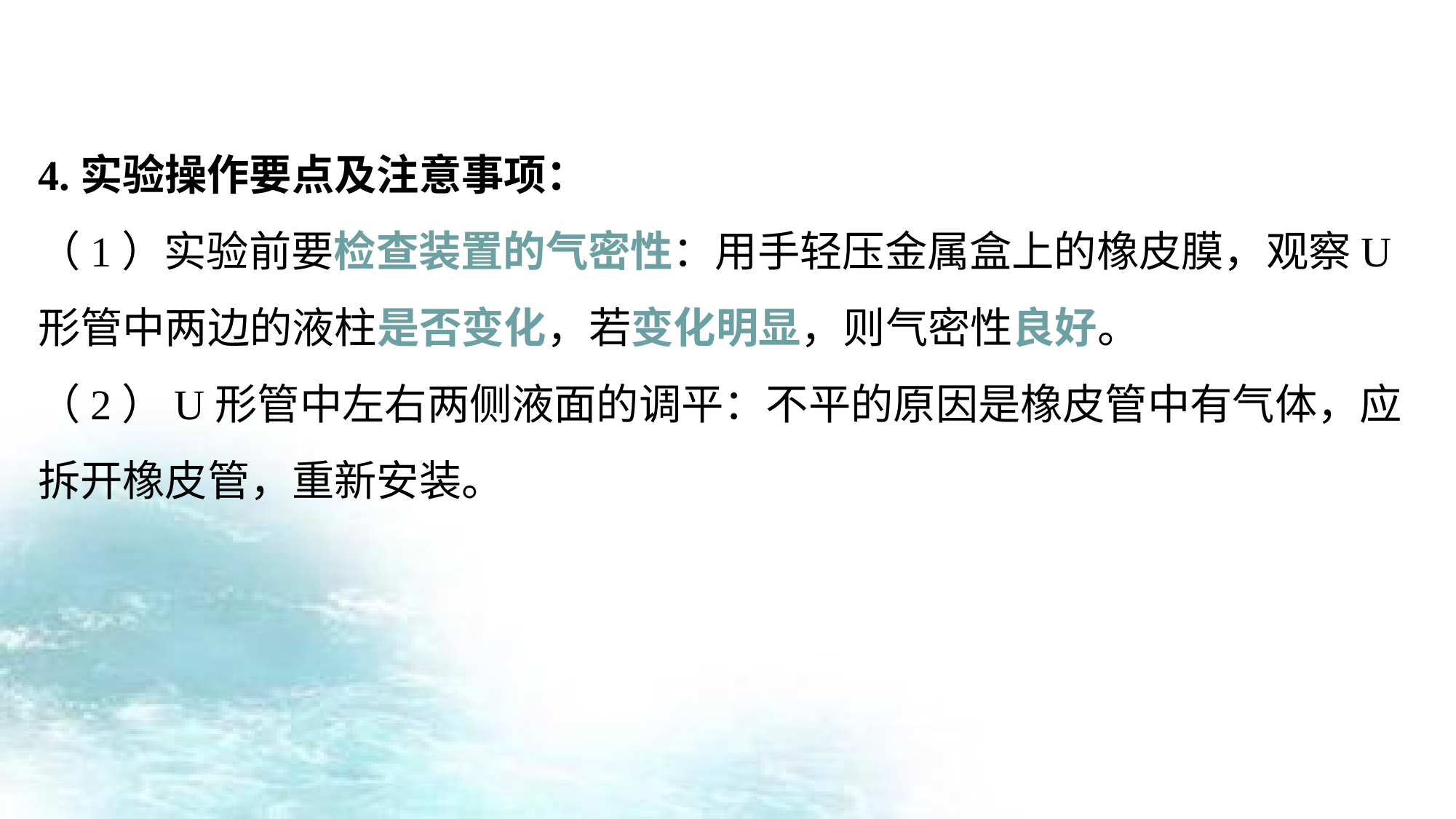

4.实验操作要点及注意事项：
（1）实验前要检查装置的气密性：用手轻压金属盒上的橡皮膜，观察U形管中两边的液柱是否变化，若变化明显，则气密性良好。
（2）U形管中左右两侧液面的调平：不平的原因是橡皮管中有气体，应拆开橡皮管，重新安装。